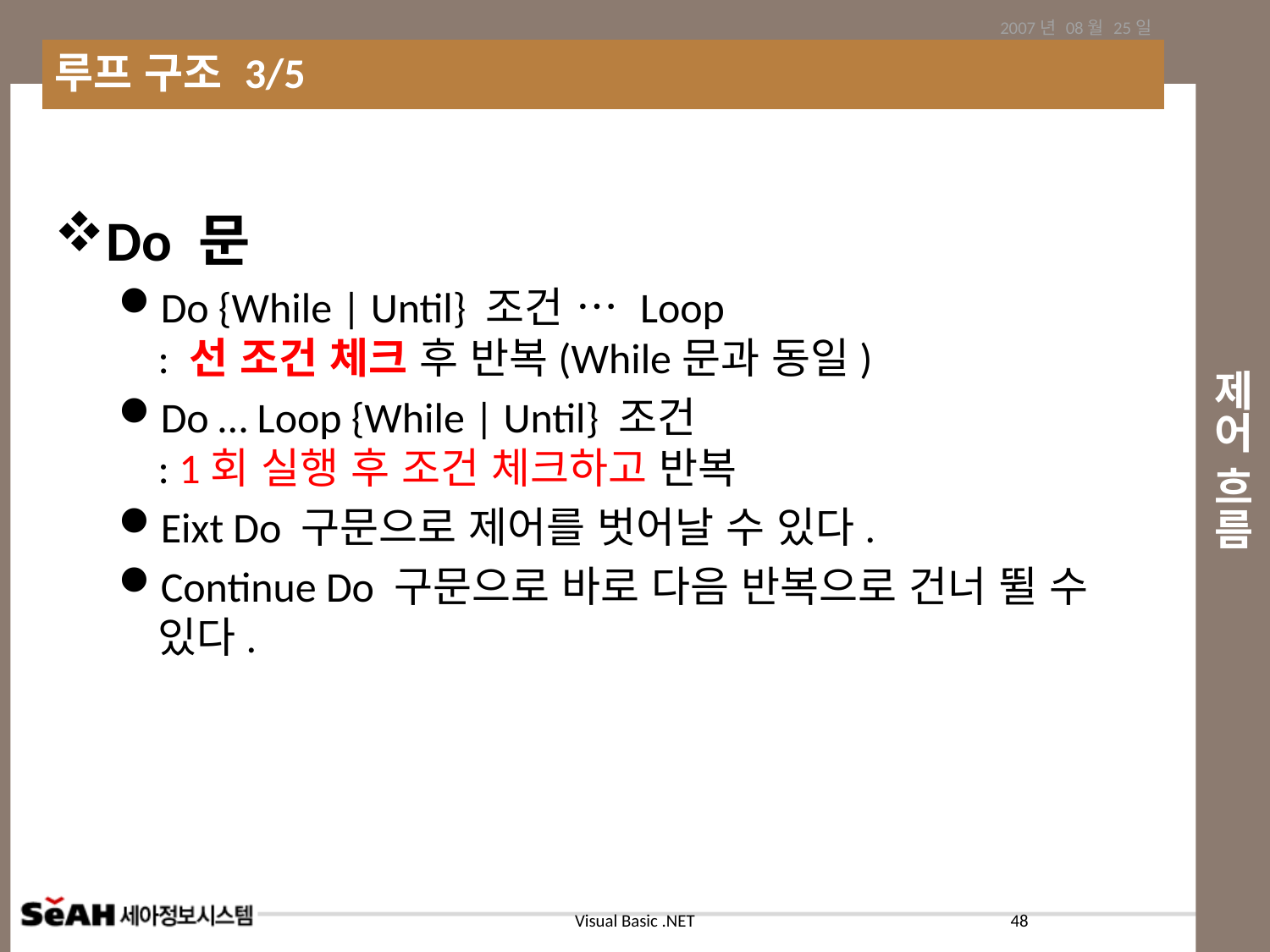

2007년 08월 25일
루프 구조 3/5
# 제어 흐름

Do 문
Do {While | Until} 조건 … Loop
: 선 조건 체크 후 반복(While문과 동일)
Do … Loop {While | Until} 조건
: 1회 실행 후 조건 체크하고 반복
Eixt Do 구문으로 제어를 벗어날 수 있다.
Continue Do 구문으로 바로 다음 반복으로 건너 뛸 수 있다.

48
Visual Basic .NET